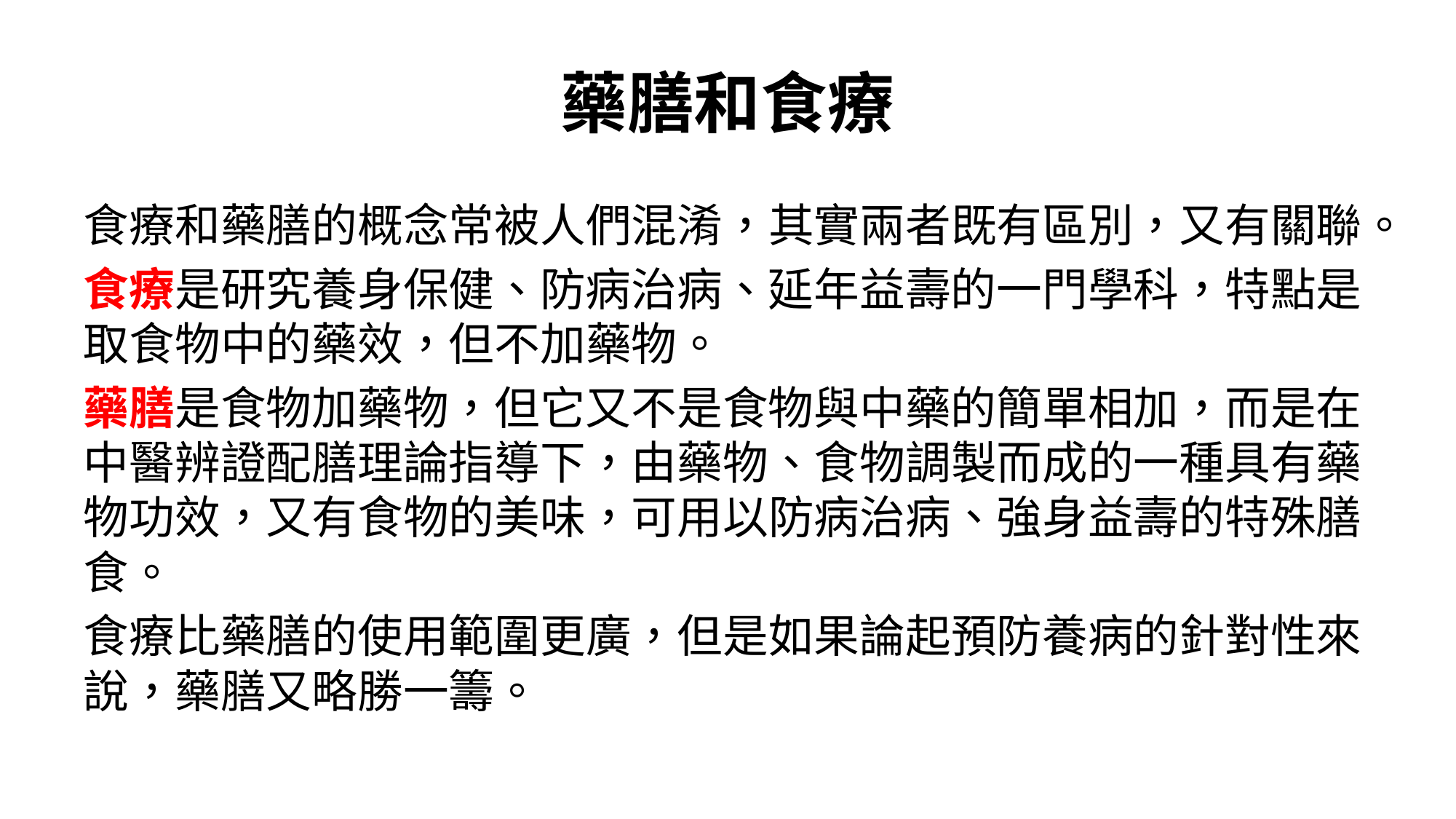

# 藥膳和食療
食療和藥膳的概念常被人們混淆，其實兩者既有區別，又有關聯。
食療是研究養身保健、防病治病、延年益壽的一門學科，特點是取食物中的藥效，但不加藥物。
藥膳是食物加藥物，但它又不是食物與中藥的簡單相加，而是在中醫辨證配膳理論指導下，由藥物、食物調製而成的一種具有藥物功效，又有食物的美味，可用以防病治病、強身益壽的特殊膳食。
食療比藥膳的使用範圍更廣，但是如果論起預防養病的針對性來說，藥膳又略勝一籌。